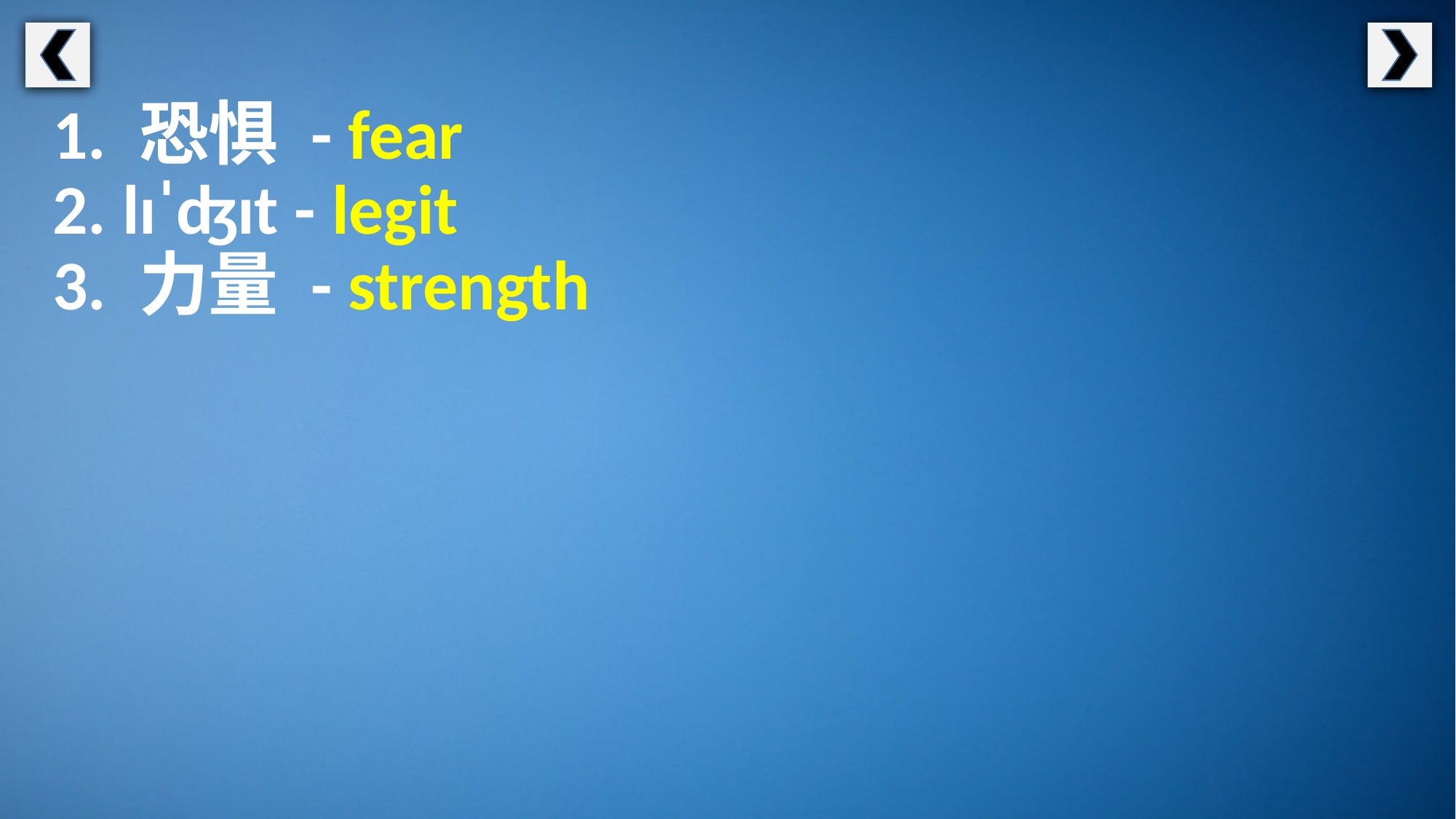

1. 恐惧 - fear
2. lɪˈʤɪt - legit
3. 力量 - strength